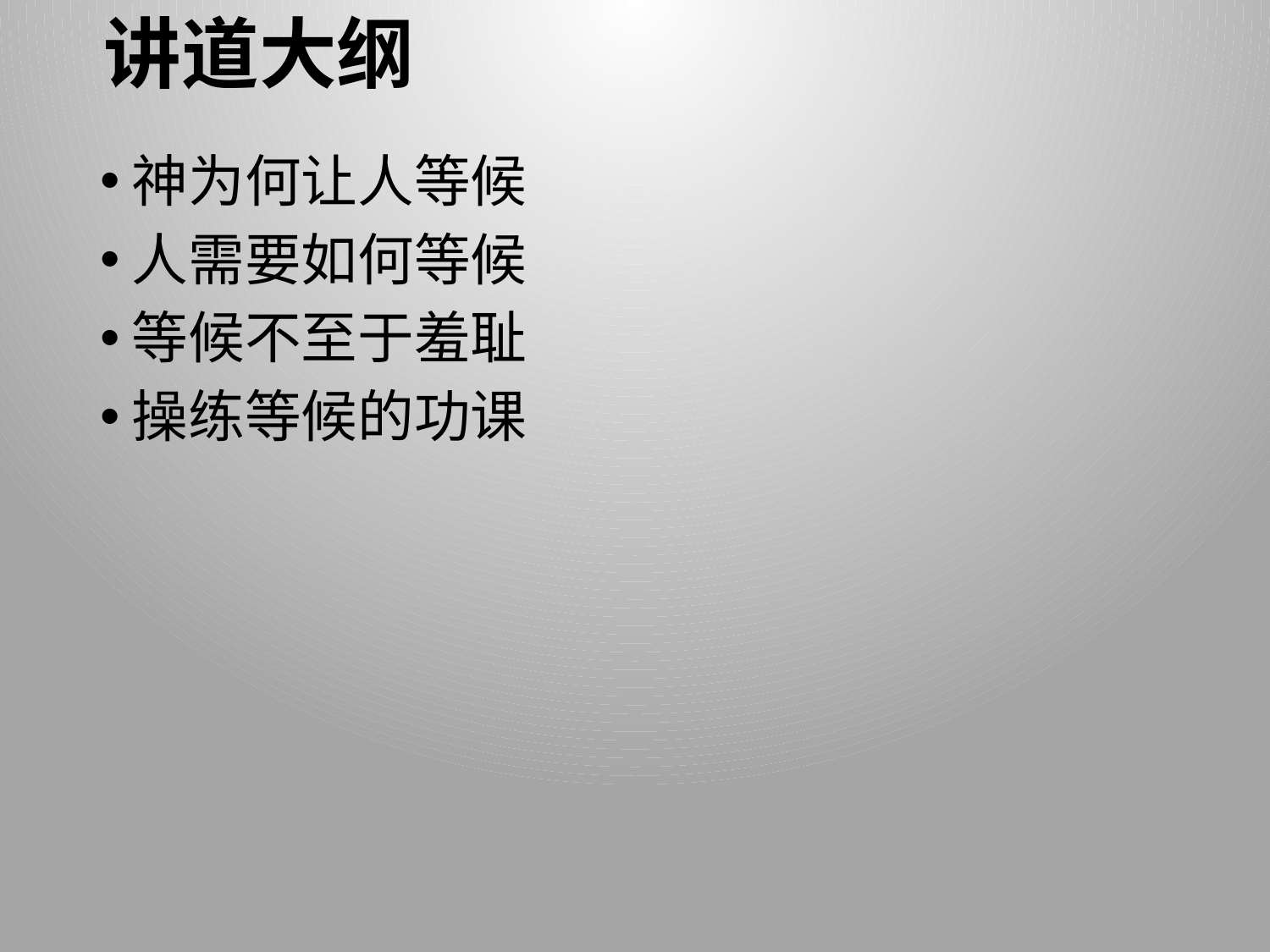

# 讲道大纲
神为何让人等候
人需要如何等候
等候不至于羞耻
操练等候的功课